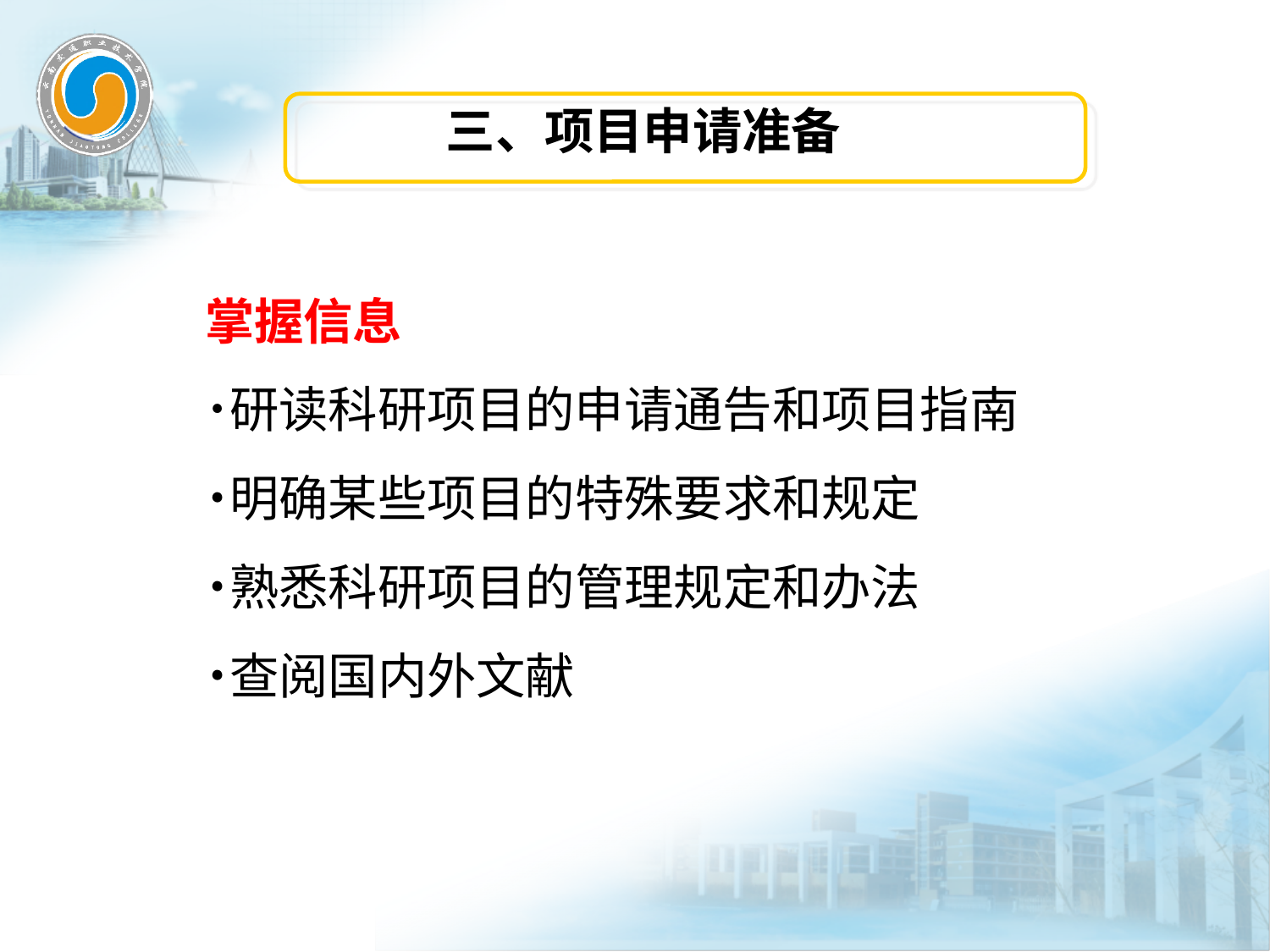

三、项目申请准备

掌握信息
˙研读科研项目的申请通告和项目指南
˙明确某些项目的特殊要求和规定
˙熟悉科研项目的管理规定和办法
˙查阅国内外文献